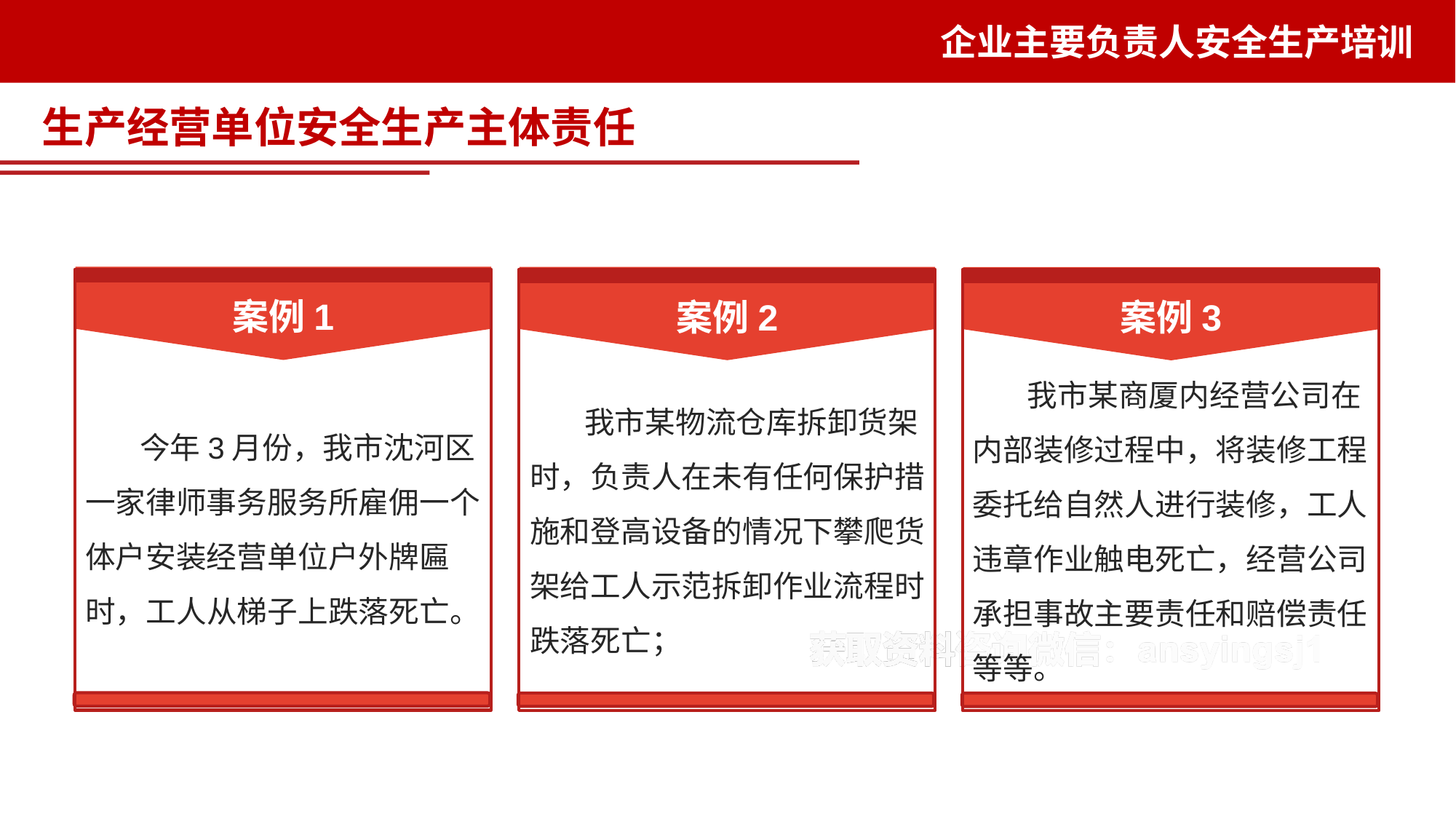

生产经营单位安全生产主体责任

案例1
案例2
案例3
我市某商厦内经营公司在内部装修过程中，将装修工程委托给自然人进行装修，工人违章作业触电死亡，经营公司承担事故主要责任和赔偿责任等等。
我市某物流仓库拆卸货架时，负责人在未有任何保护措施和登高设备的情况下攀爬货架给工人示范拆卸作业流程时跌落死亡；
今年3月份，我市沈河区一家律师事务服务所雇佣一个体户安装经营单位户外牌匾时，工人从梯子上跌落死亡。